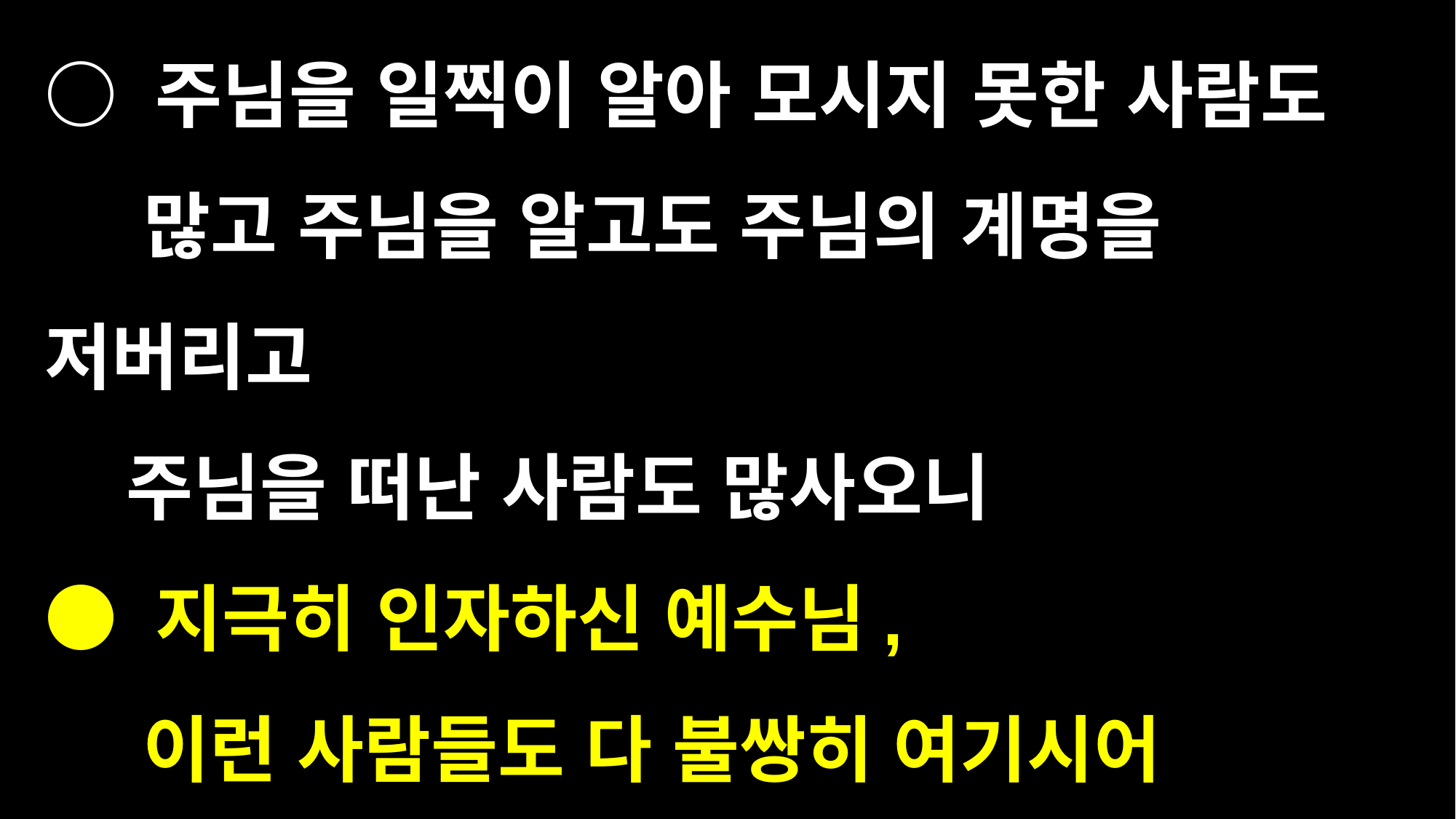

○ 주님을 일찍이 알아 모시지 못한 사람도
    많고 주님을 알고도 주님의 계명을 저버리고
    주님을 떠난 사람도 많사오니
● 지극히 인자하신 예수님,
    이런 사람들도 다 불쌍히 여기시어
     주님의 성심께 이끌어 들이소서.